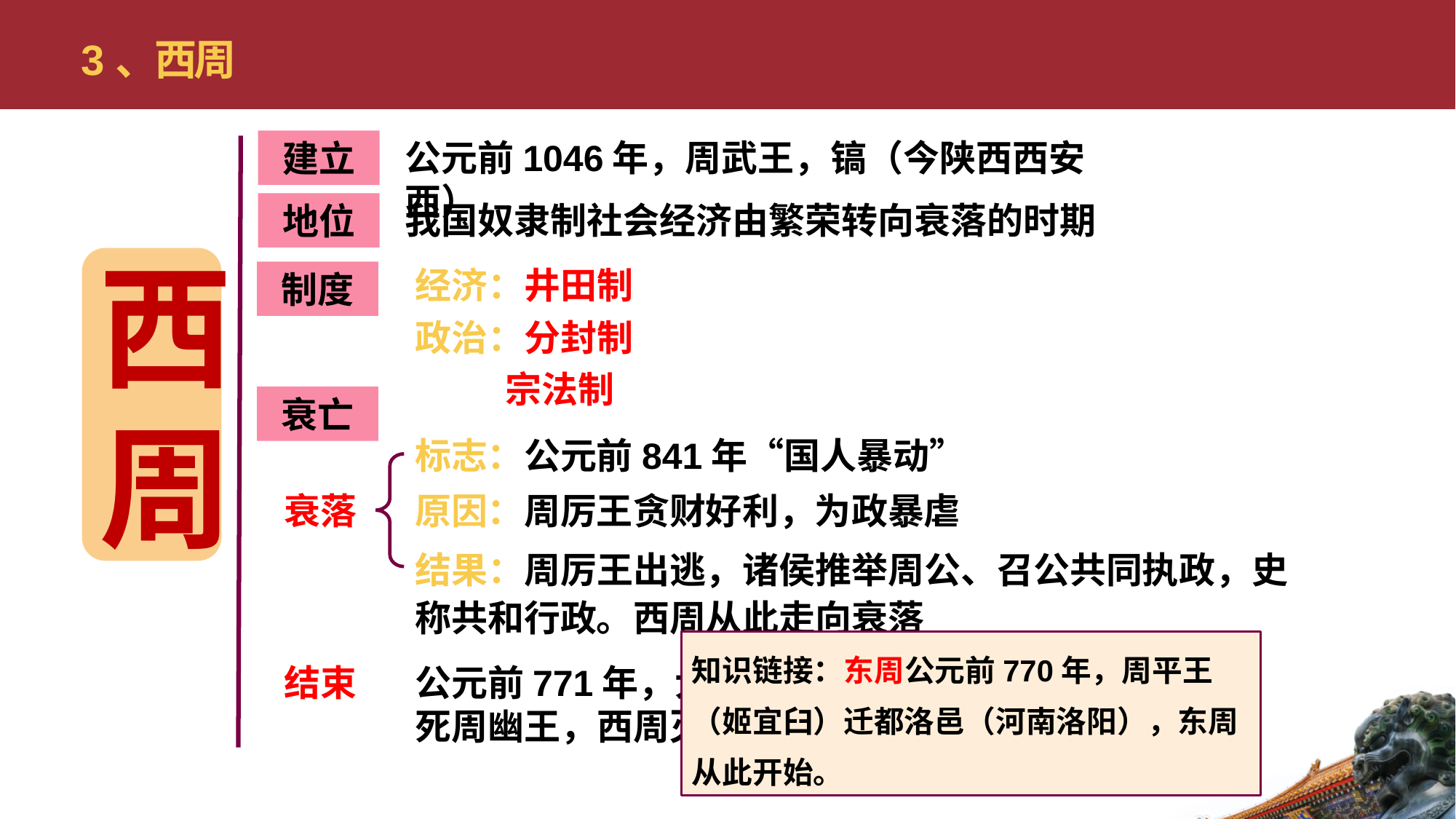

# 3、西周
公元前1046年，周武王，镐（今陕西西安西）
建立
西周
我国奴隶制社会经济由繁荣转向衰落的时期
地位
经济：井田制
政治：分封制
          宗法制
制度
衰亡
标志：公元前841年“国人暴动”
原因：周厉王贪财好利，为政暴虐
结果：周厉王出逃，诸侯推举周公、召公共同执政，史称共和行政。西周从此走向衰落

衰落
知识链接：东周公元前770年，周平王（姬宜臼）迁都洛邑（河南洛阳），东周从此开始。
结束
公元前771年，犬戎族攻破镐京，杀死周幽王，西周灭亡。